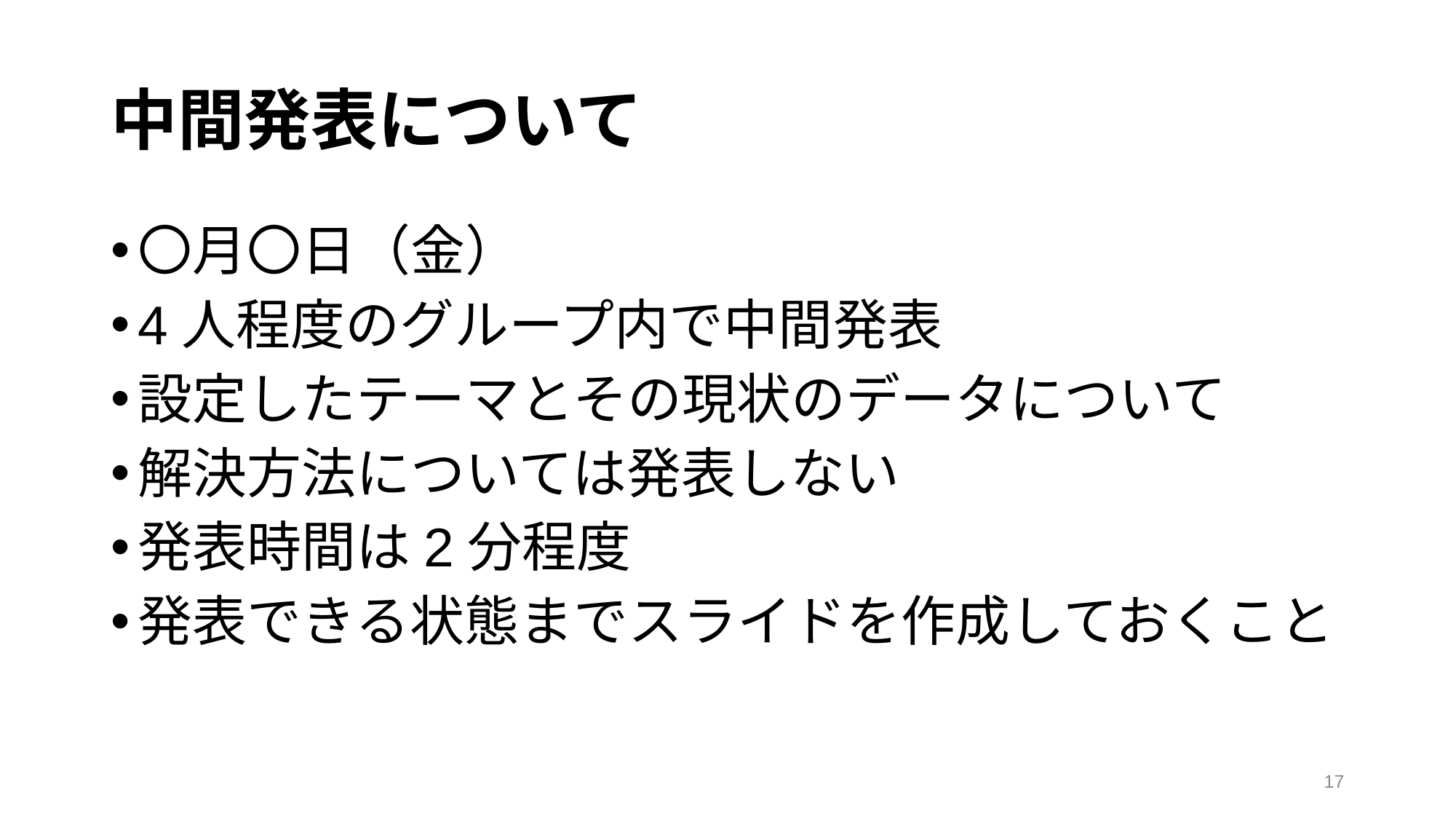

# 中間発表について
〇月〇日（金）
4人程度のグループ内で中間発表
設定したテーマとその現状のデータについて
解決方法については発表しない
発表時間は2分程度
発表できる状態までスライドを作成しておくこと
17